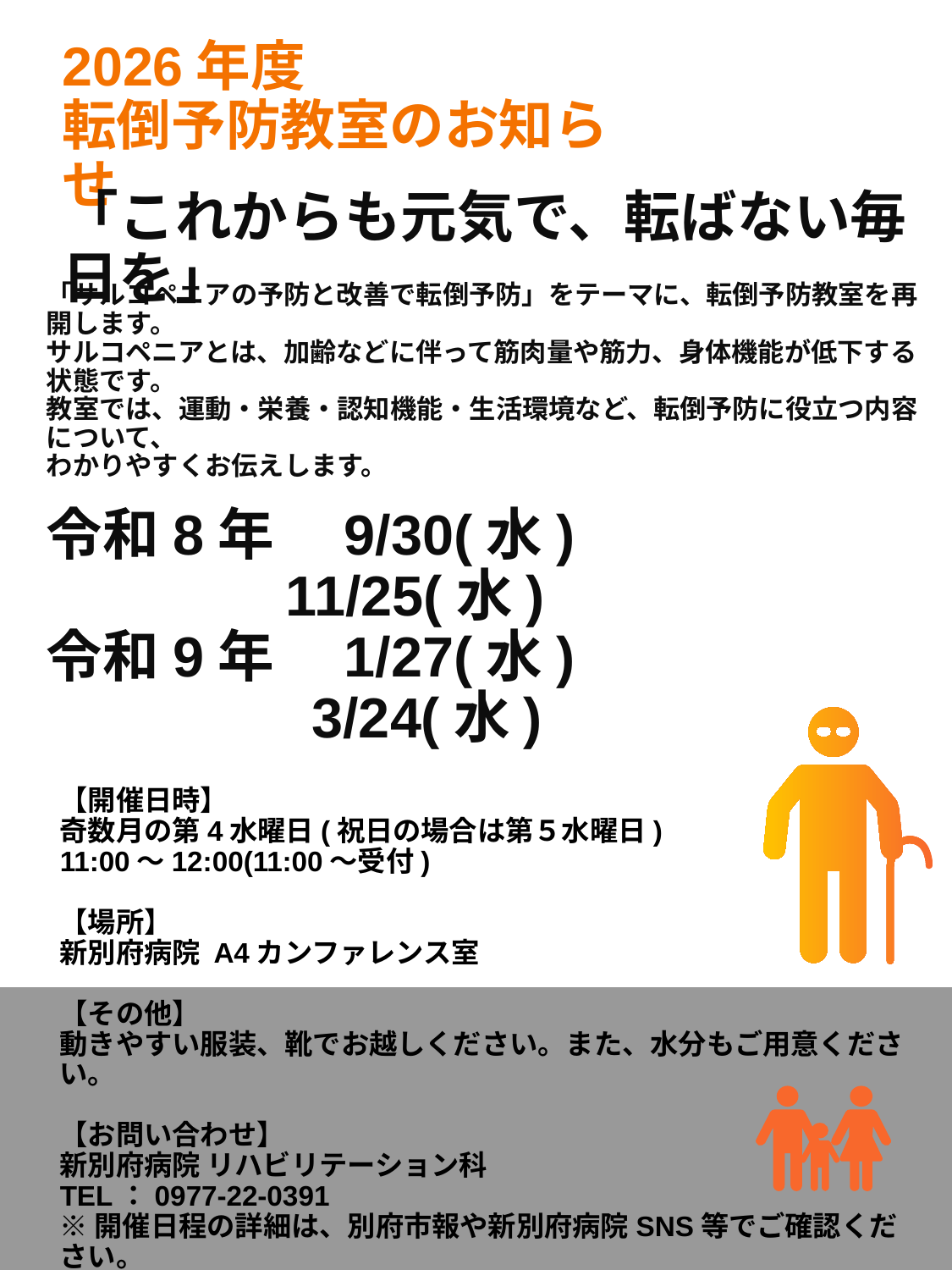

# 2026年度 転倒予防教室のお知らせ
「これからも元気で、転ばない毎日を」
「サルコペニアの予防と改善で転倒予防」をテーマに、転倒予防教室を再開します。
サルコペニアとは、加齢などに伴って筋肉量や筋力、身体機能が低下する状態です。
教室では、運動・栄養・認知機能・生活環境など、転倒予防に役立つ内容について、
わかりやすくお伝えします。
令和8年　9/30(水)
　　　　11/25(水)
令和9年　1/27(水)
　　　　  3/24(水)

【開催日時】
奇数月の第4水曜日(祝日の場合は第５水曜日)
11:00～12:00(11:00～受付)

【場所】
新別府病院 A4カンファレンス室

【その他】
動きやすい服装、靴でお越しください。また、水分もご用意ください。

【お問い合わせ】
新別府病院 リハビリテーション科
TEL：0977-22-0391
※開催日程の詳細は、別府市報や新別府病院SNS等でご確認ください。